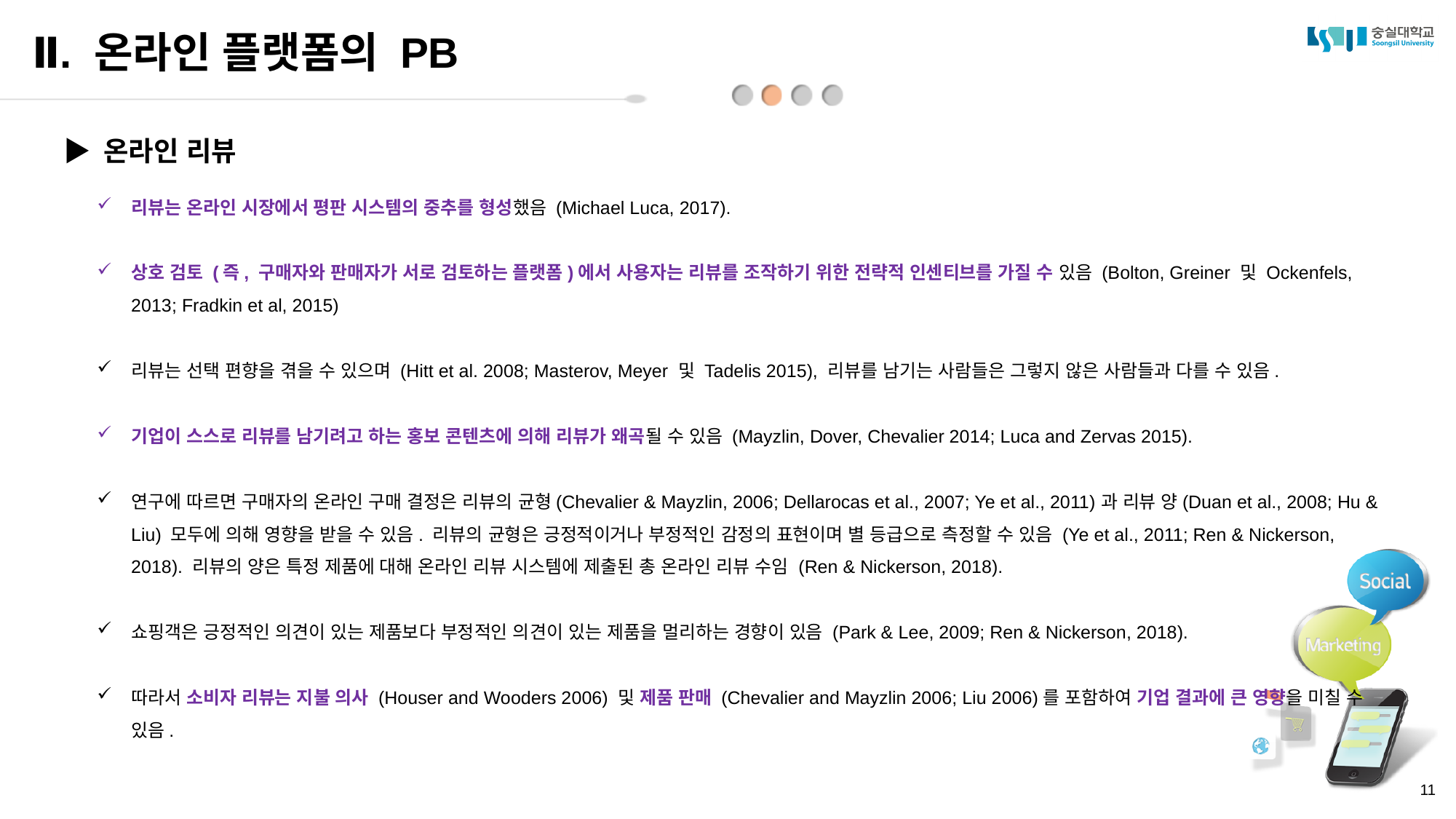

Ⅱ. 온라인 플랫폼의 PB
▶ 온라인 리뷰
리뷰는 온라인 시장에서 평판 시스템의 중추를 형성했음 (Michael Luca, 2017).

상호 검토 (즉, 구매자와 판매자가 서로 검토하는 플랫폼)에서 사용자는 리뷰를 조작하기 위한 전략적 인센티브를 가질 수 있음 (Bolton, Greiner 및 Ockenfels, 2013; Fradkin et al, 2015)

리뷰는 선택 편향을 겪을 수 있으며 (Hitt et al. 2008; Masterov, Meyer 및 Tadelis 2015), 리뷰를 남기는 사람들은 그렇지 않은 사람들과 다를 수 있음.

기업이 스스로 리뷰를 남기려고 하는 홍보 콘텐츠에 의해 리뷰가 왜곡될 수 있음 (Mayzlin, Dover, Chevalier 2014; Luca and Zervas 2015).

연구에 따르면 구매자의 온라인 구매 결정은 리뷰의 균형(Chevalier & Mayzlin, 2006; Dellarocas et al., 2007; Ye et al., 2011)과 리뷰 양(Duan et al., 2008; Hu & Liu) 모두에 의해 영향을 받을 수 있음. 리뷰의 균형은 긍정적이거나 부정적인 감정의 표현이며 별 등급으로 측정할 수 있음 (Ye et al., 2011; Ren & Nickerson, 2018). 리뷰의 양은 특정 제품에 대해 온라인 리뷰 시스템에 제출된 총 온라인 리뷰 수임 (Ren & Nickerson, 2018).

쇼핑객은 긍정적인 의견이 있는 제품보다 부정적인 의견이 있는 제품을 멀리하는 경향이 있음 (Park & ​​Lee, 2009; Ren & Nickerson, 2018).

따라서 소비자 리뷰는 지불 의사 (Houser and Wooders 2006) 및 제품 판매 (Chevalier and Mayzlin 2006; Liu 2006)를 포함하여 기업 결과에 큰 영향을 미칠 수 있음.
11